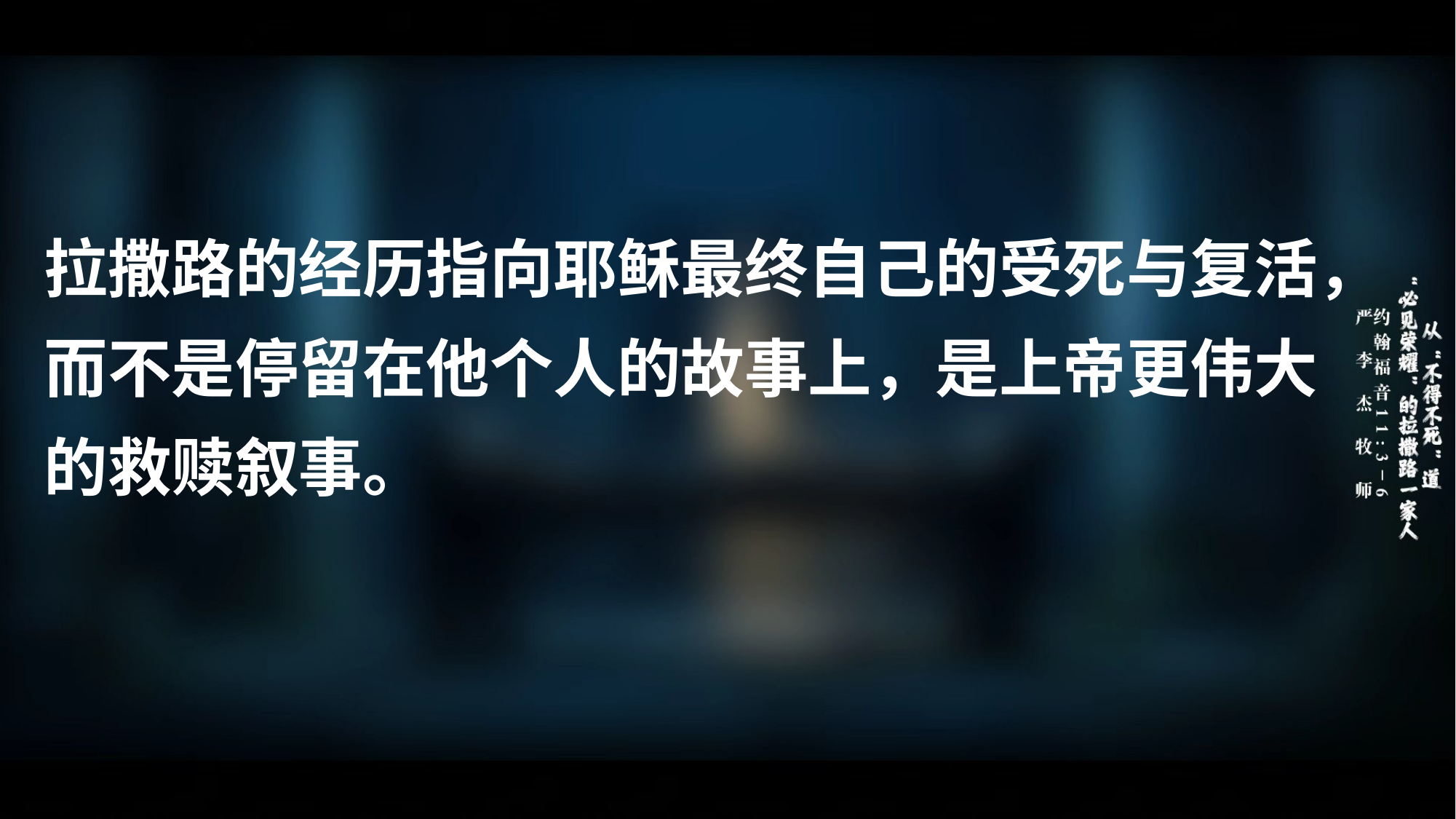

拉撒路的经历指向耶稣最终自己的受死与复活，
而不是停留在他个人的故事上，是上帝更伟大的救赎叙事。